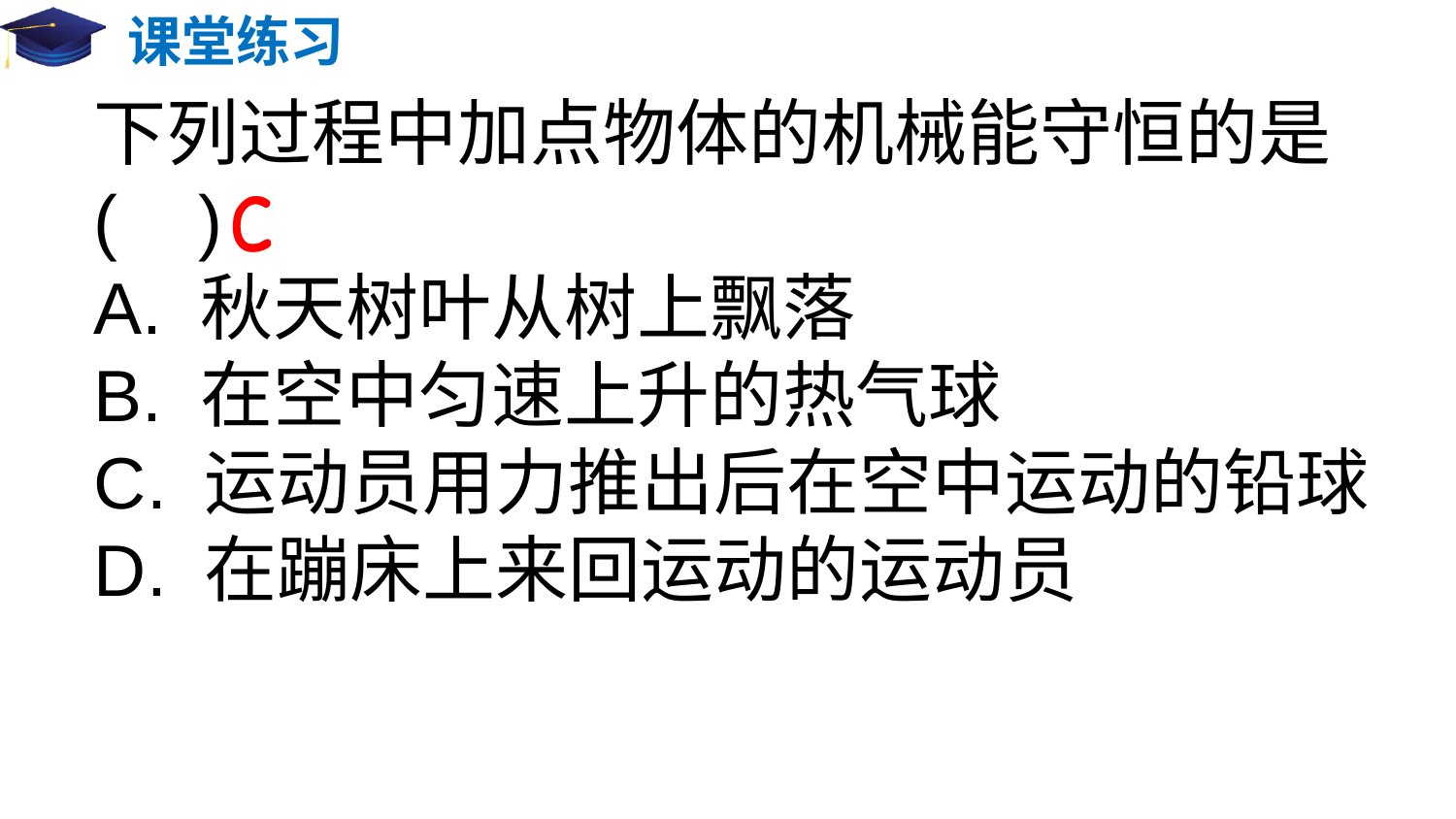

# 课堂练习
下列过程中加点物体的机械能守恒的是 (    )
A. 秋天树叶从树上飘落
B. 在空中匀速上升的热气球
C. 运动员用力推出后在空中运动的铅球
D. 在蹦床上来回运动的运动员
C